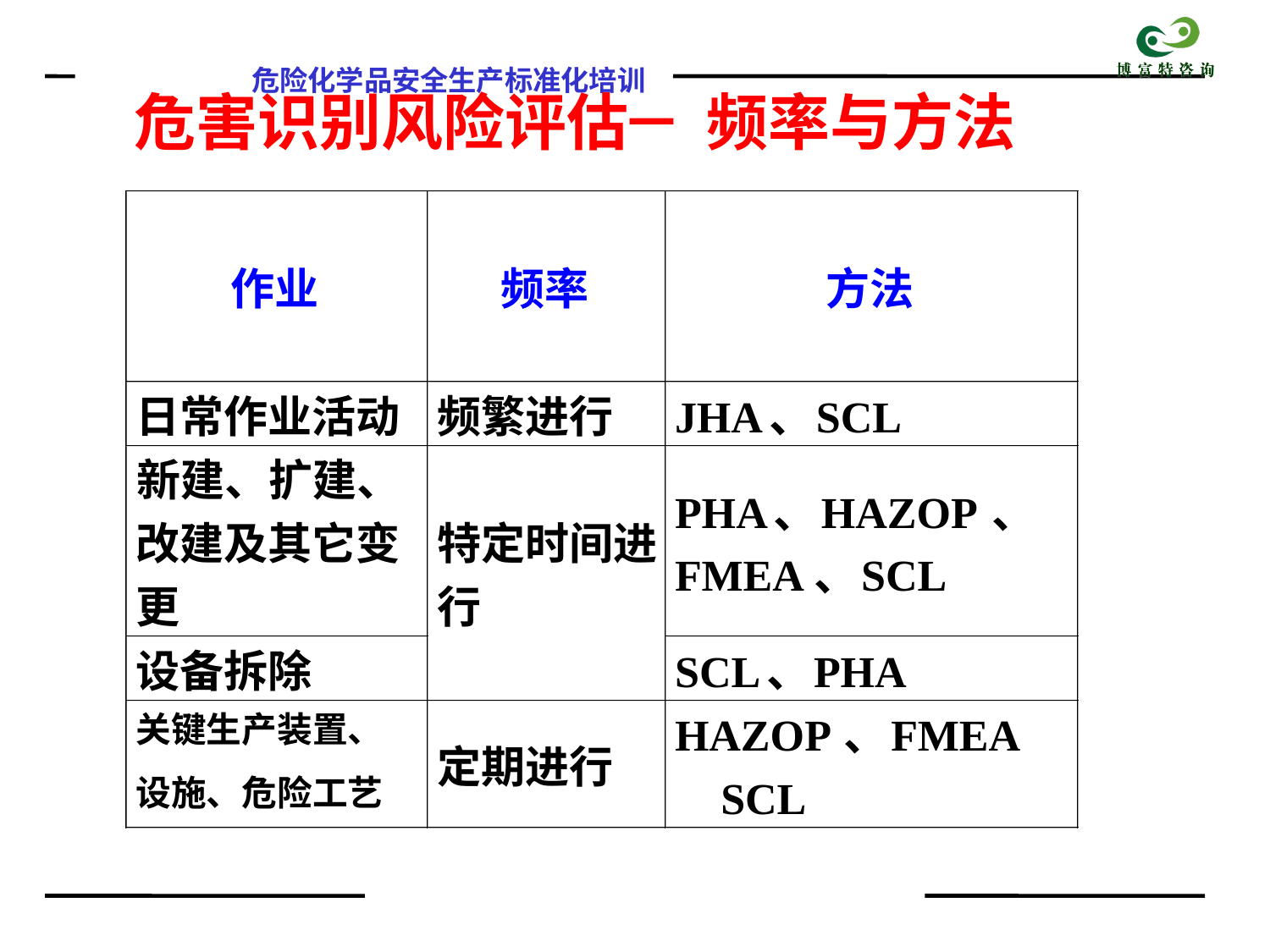

危害识别风险评估

－

频率与方法

频率
方法
作业

日常作业活动
频繁进行
JHA
、
SCL

新建、扩建、
PHA
、
HAZOP
、
改建及其它变
特定时间进
FMEA
、
SCL
更
行

设备拆除
SCL
、
PHA

关键生产装置、
HAZOP
、
FMEA
定期进行
设施、危险工艺

SCL